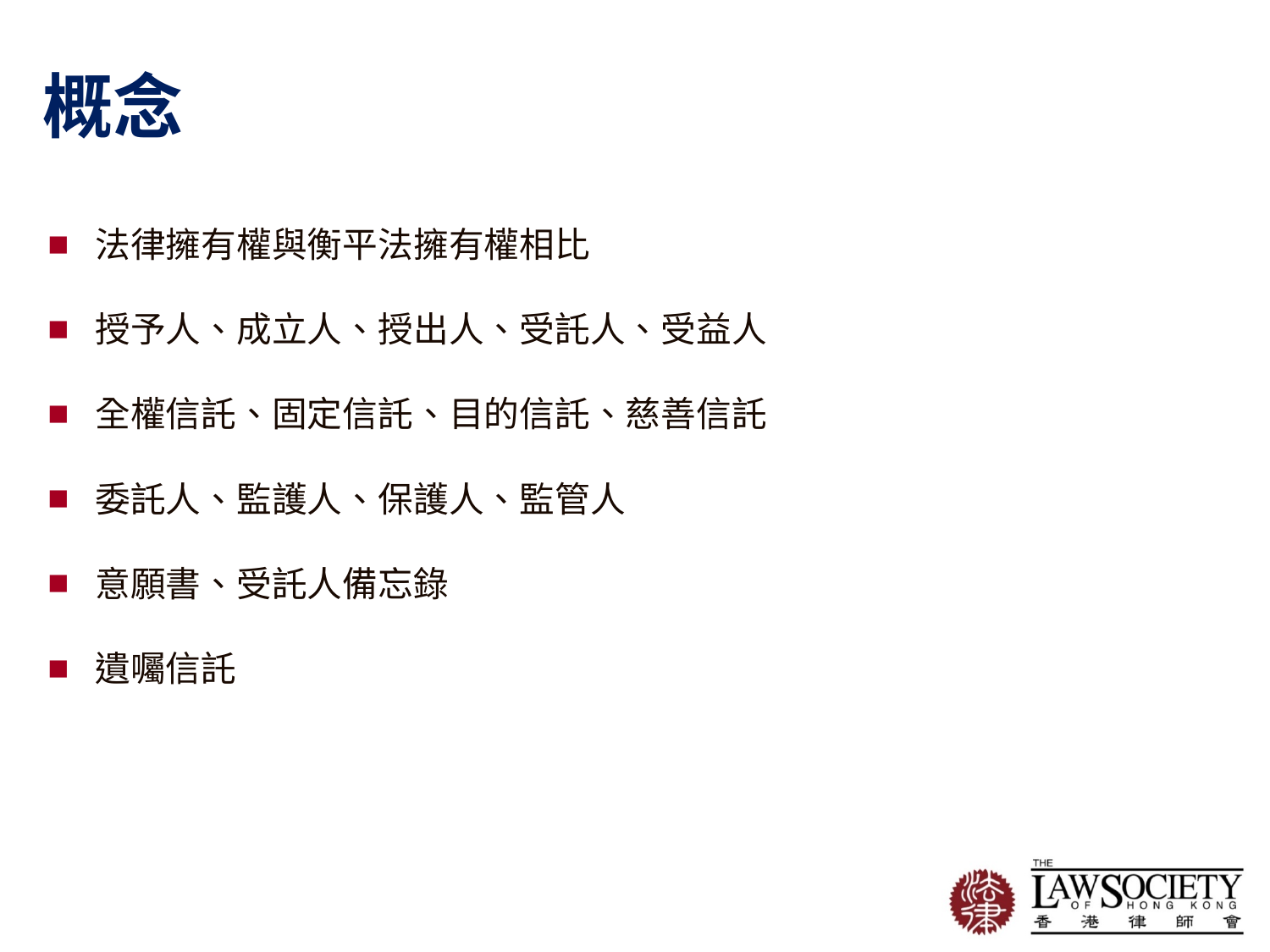

概念
法律擁有權與衡平法擁有權相比

授予人、成立人、授出人、受託人、受益人

全權信託、固定信託、目的信託、慈善信託

委託人、監護人、保護人、監管人

意願書、受託人備忘錄

遺囑信託